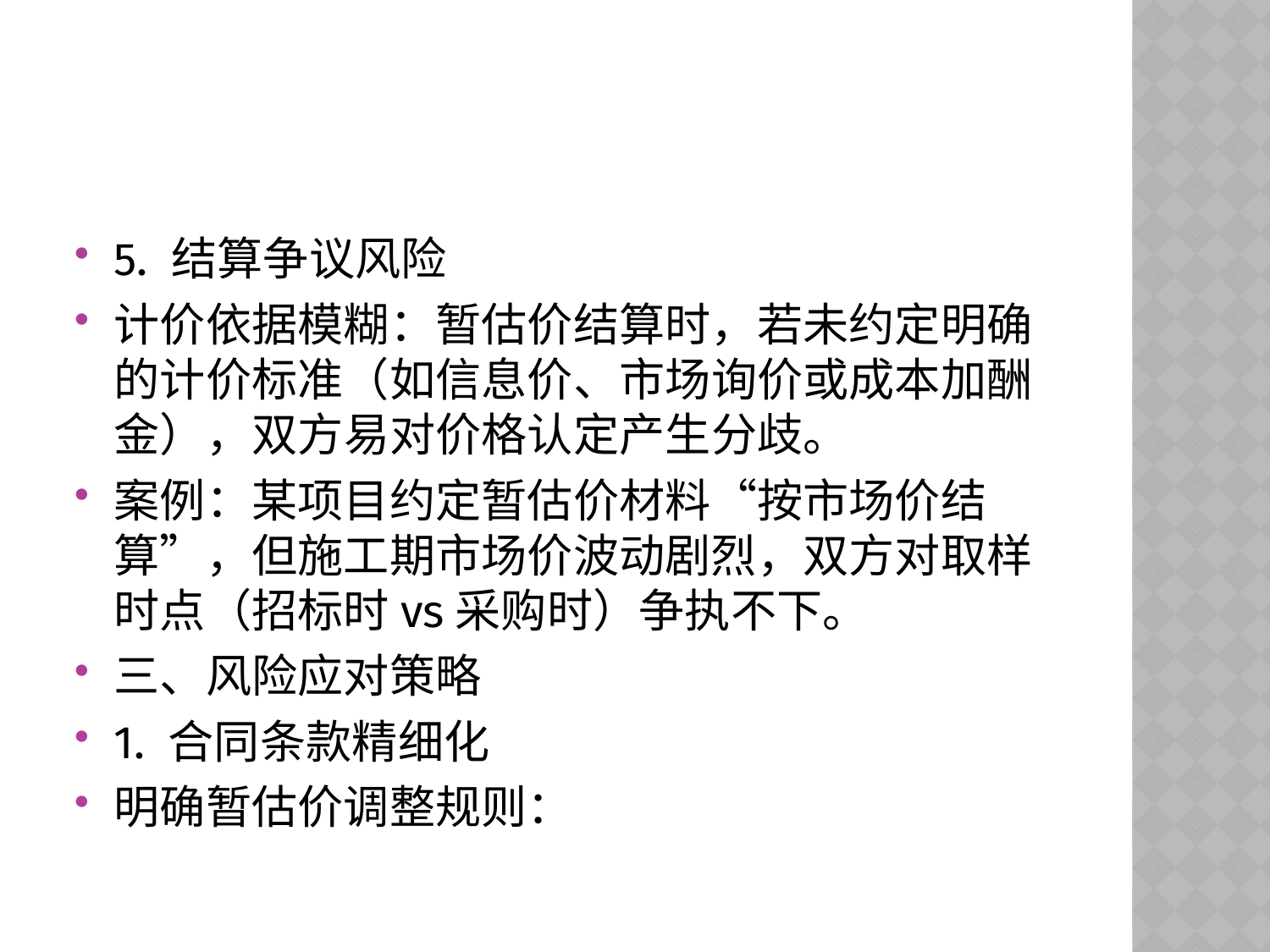

#
5. 结算争议风险
计价依据模糊：暂估价结算时，若未约定明确的计价标准（如信息价、市场询价或成本加酬金），双方易对价格认定产生分歧。
案例：某项目约定暂估价材料“按市场价结算”，但施工期市场价波动剧烈，双方对取样时点（招标时vs采购时）争执不下。
三、风险应对策略
1. 合同条款精细化
明确暂估价调整规则：